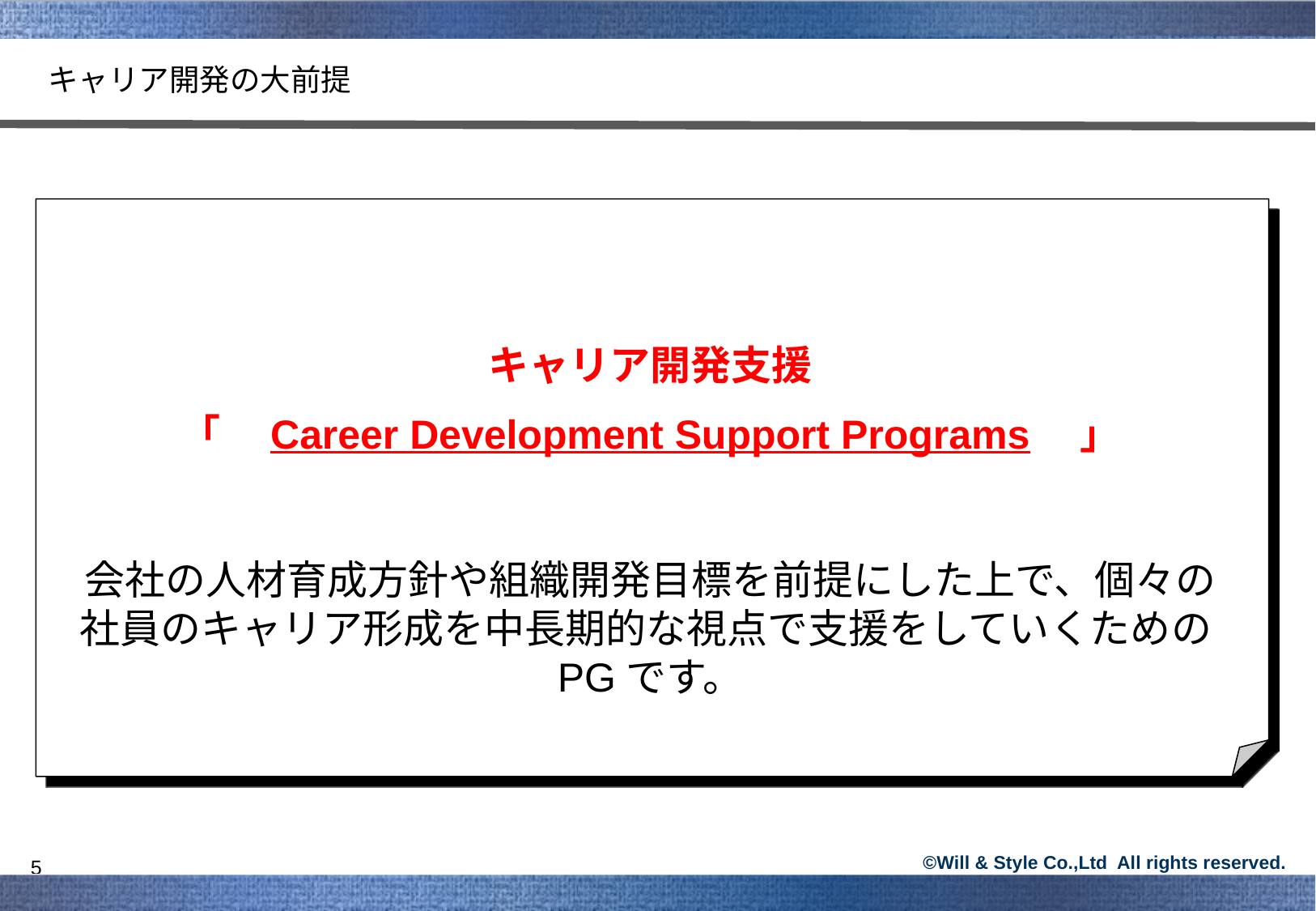

キャリア開発の大前提

キャリア開発支援
「　Career Development Support Programs　」

会社の人材育成方針や組織開発目標を前提にした上で、個々の社員のキャリア形成を中長期的な視点で支援をしていくためのPGです。